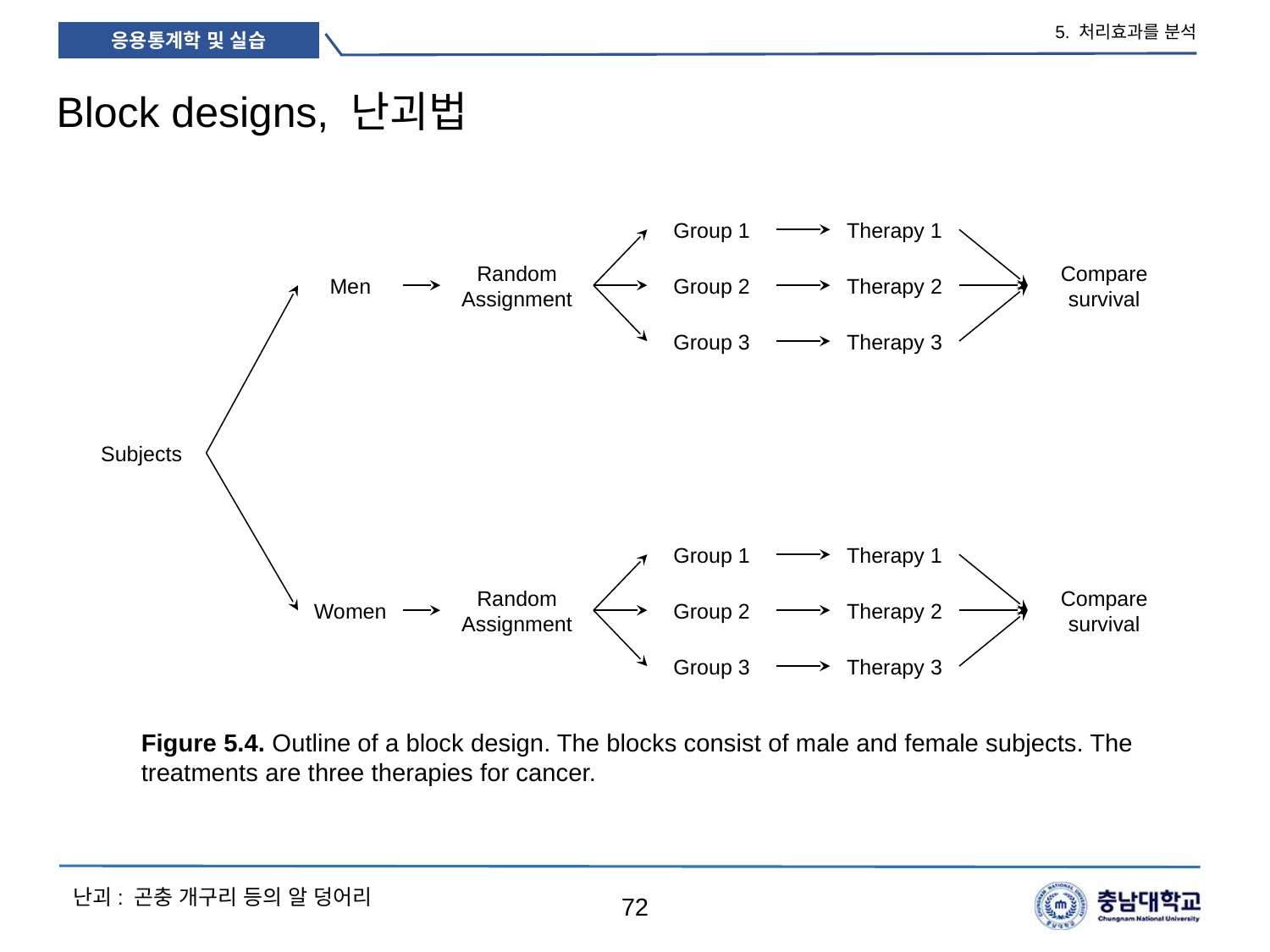

5. 처리효과를 분석
# Block designs, 난괴법
Group 1
Therapy 1
Random
Assignment
Compare
survival
Men
Group 2
Therapy 2
Group 3
Therapy 3
Subjects
Group 1
Therapy 1
Random
Assignment
Compare
survival
Women
Group 2
Therapy 2
Group 3
Therapy 3
Figure 5.4. Outline of a block design. The blocks consist of male and female subjects. The treatments are three therapies for cancer.
난괴: 곤충 개구리 등의 알 덩어리
72